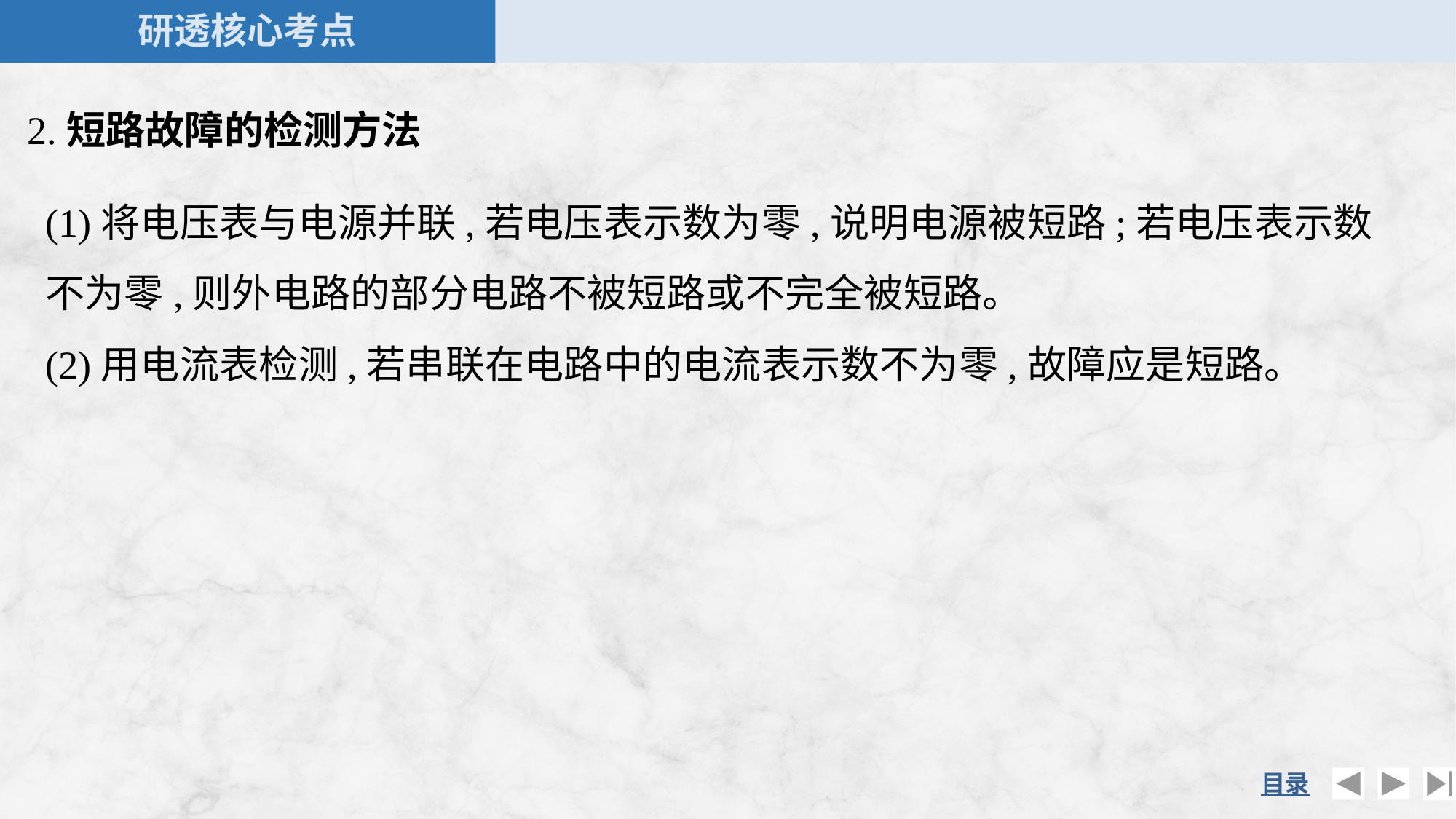

2.短路故障的检测方法
(1)将电压表与电源并联,若电压表示数为零,说明电源被短路;若电压表示数不为零,则外电路的部分电路不被短路或不完全被短路。
(2)用电流表检测,若串联在电路中的电流表示数不为零,故障应是短路。